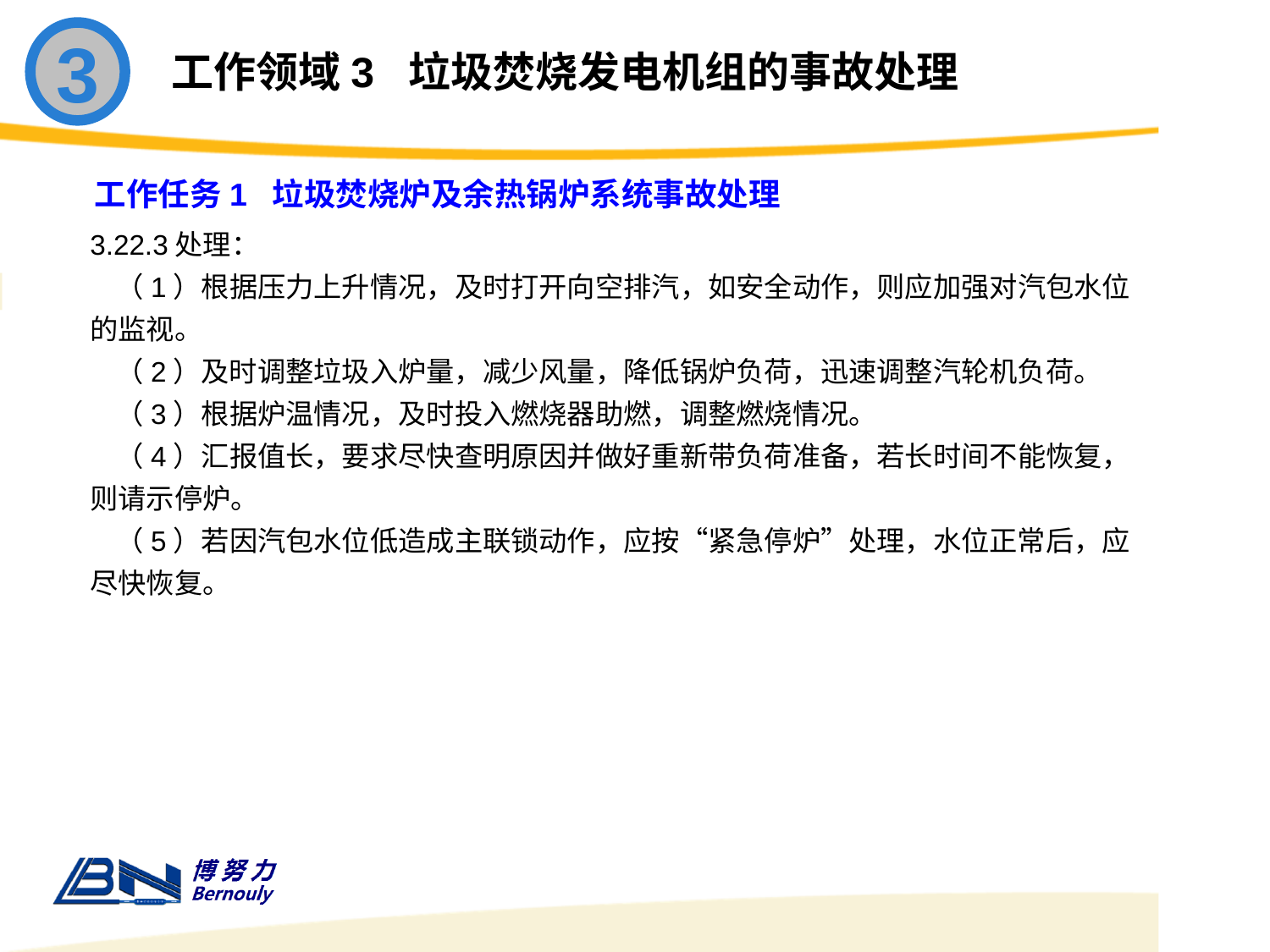

3
工作领域3  垃圾焚烧发电机组的事故处理
工作任务1  垃圾焚烧炉及余热锅炉系统事故处理
3.22.3处理：
   （1）根据压力上升情况，及时打开向空排汽，如安全动作，则应加强对汽包水位的监视。
   （2）及时调整垃圾入炉量，减少风量，降低锅炉负荷，迅速调整汽轮机负荷。
   （3）根据炉温情况，及时投入燃烧器助燃，调整燃烧情况。
   （4）汇报值长，要求尽快查明原因并做好重新带负荷准备，若长时间不能恢复，则请示停炉。
   （5）若因汽包水位低造成主联锁动作，应按“紧急停炉”处理，水位正常后，应尽快恢复。